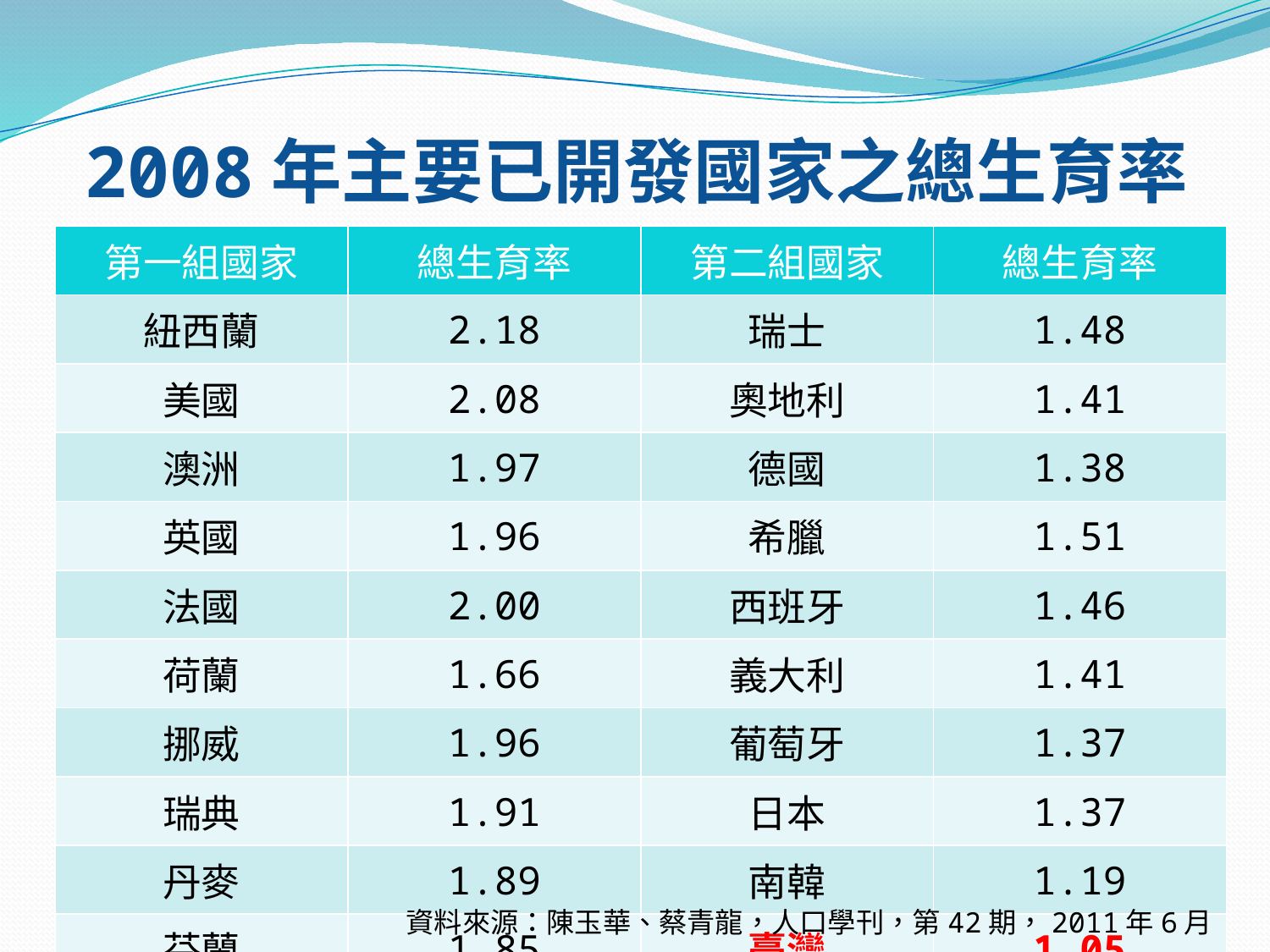

# 2008年主要已開發國家之總生育率
| 第一組國家 | 總生育率 | 第二組國家 | 總生育率 |
| --- | --- | --- | --- |
| 紐西蘭 | 2.18 | 瑞士 | 1.48 |
| 美國 | 2.08 | 奧地利 | 1.41 |
| 澳洲 | 1.97 | 德國 | 1.38 |
| 英國 | 1.96 | 希臘 | 1.51 |
| 法國 | 2.00 | 西班牙 | 1.46 |
| 荷蘭 | 1.66 | 義大利 | 1.41 |
| 挪威 | 1.96 | 葡萄牙 | 1.37 |
| 瑞典 | 1.91 | 日本 | 1.37 |
| 丹麥 | 1.89 | 南韓 | 1.19 |
| 芬蘭 | 1.85 | 臺灣 | 1.05 |
資料來源：陳玉華、蔡青龍，人口學刊，第42期，2011年6月